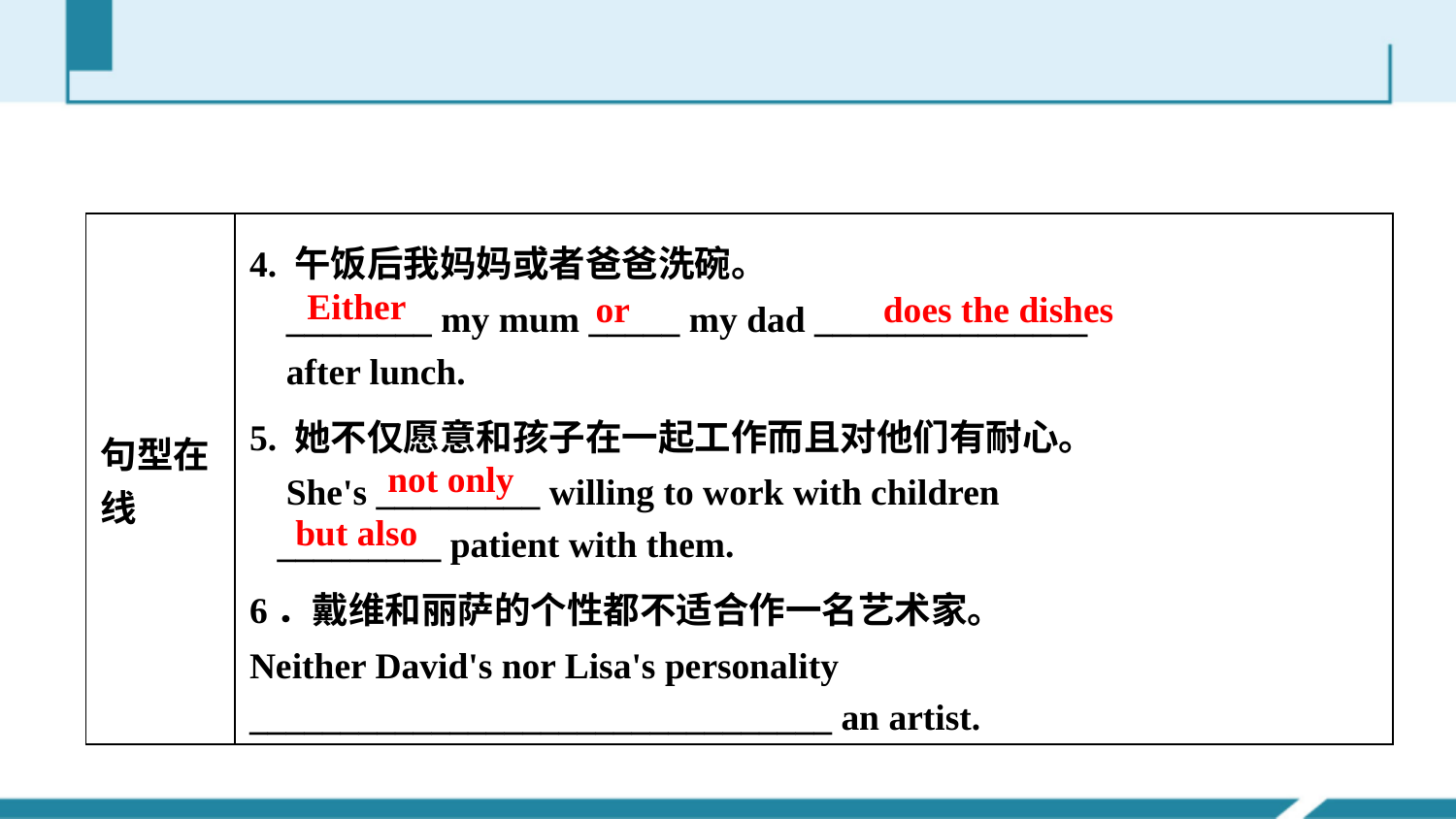

| 句型在线 | 4. 午饭后我妈妈或者爸爸洗碗。 \_\_\_\_\_\_\_\_ my mum \_\_\_\_\_ my dad \_\_\_\_\_\_\_\_\_\_\_\_\_\_\_ after lunch. 5. 她不仅愿意和孩子在一起工作而且对他们有耐心。 She's \_\_\_\_\_\_\_\_\_ willing to work with children \_\_\_\_\_\_\_\_\_ patient with them. 6．戴维和丽萨的个性都不适合作一名艺术家。 Neither David's nor Lisa's personality \_\_\_\_\_\_\_\_\_\_\_\_\_\_\_\_\_\_\_\_\_\_\_\_\_\_\_\_\_\_\_\_ an artist. |
| --- | --- |
Either
or
does the dishes
not only
but also